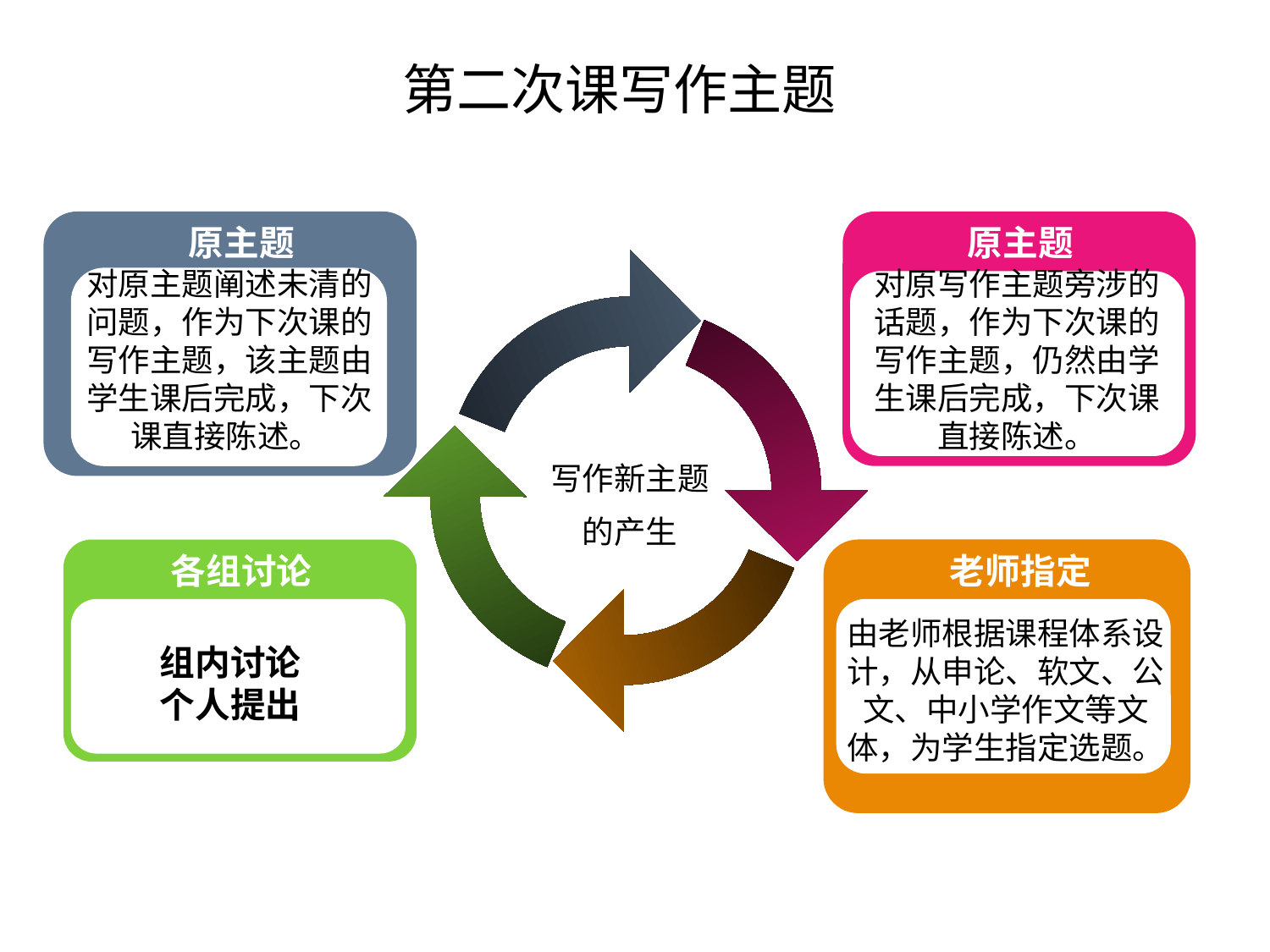

第二次课写作主题

原主题
原主题
对原主题阐述未清的问题，作为下次课的写作主题，该主题由学生课后完成，下次课直接陈述。
对原写作主题旁涉的话题，作为下次课的写作主题，仍然由学生课后完成，下次课直接陈述。

写作新主题
的产生

各组讨论
老师指定

由老师根据课程体系设计，从申论、软文、公文、中小学作文等文体，为学生指定选题。
组内讨论
个人提出